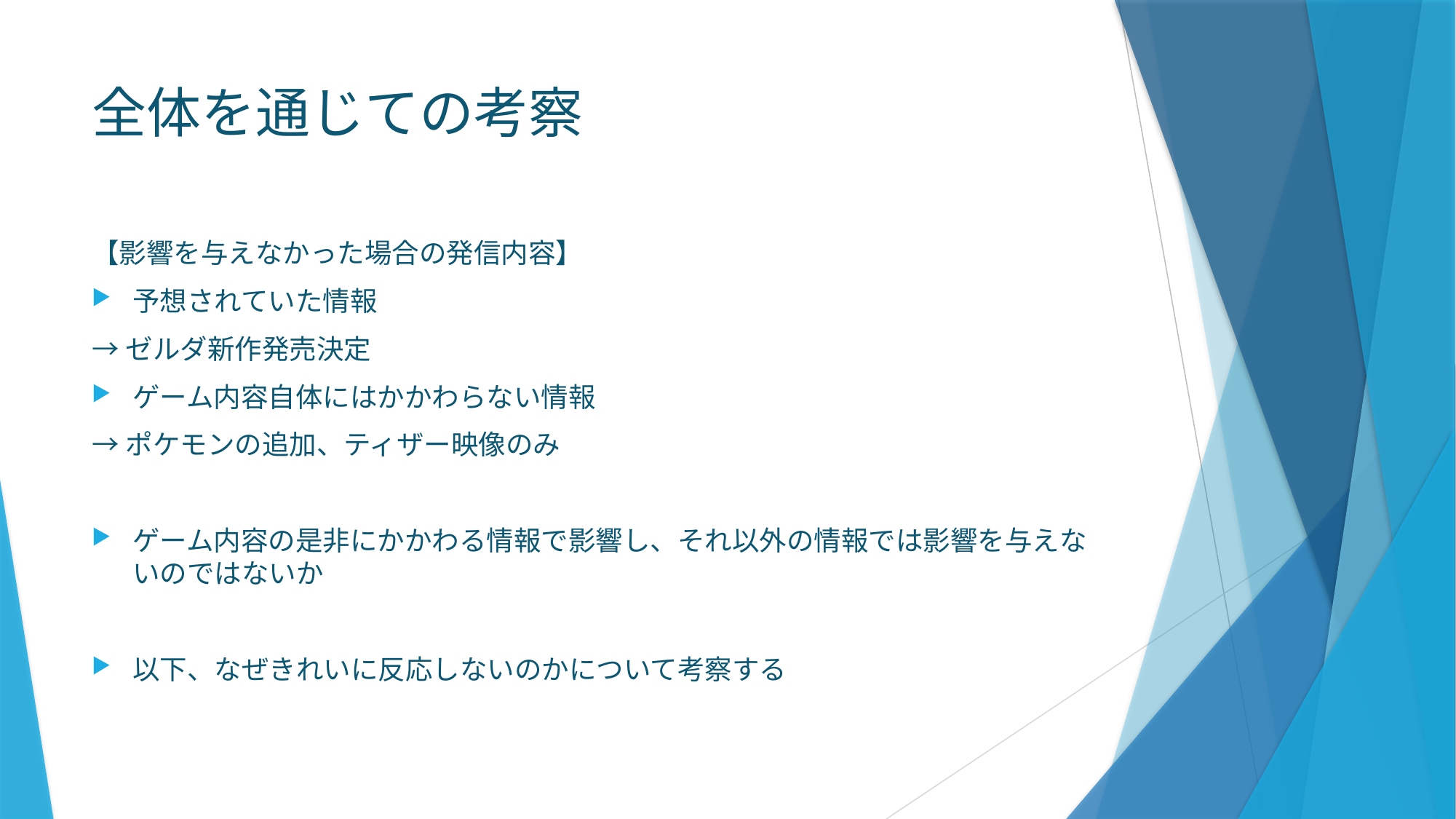

# 全体を通じての考察
【影響を与えなかった場合の発信内容】
予想されていた情報
→ゼルダ新作発売決定
ゲーム内容自体にはかかわらない情報
→ポケモンの追加、ティザー映像のみ

ゲーム内容の是非にかかわる情報で影響し、それ以外の情報では影響を与えないのではないか

以下、なぜきれいに反応しないのかについて考察する